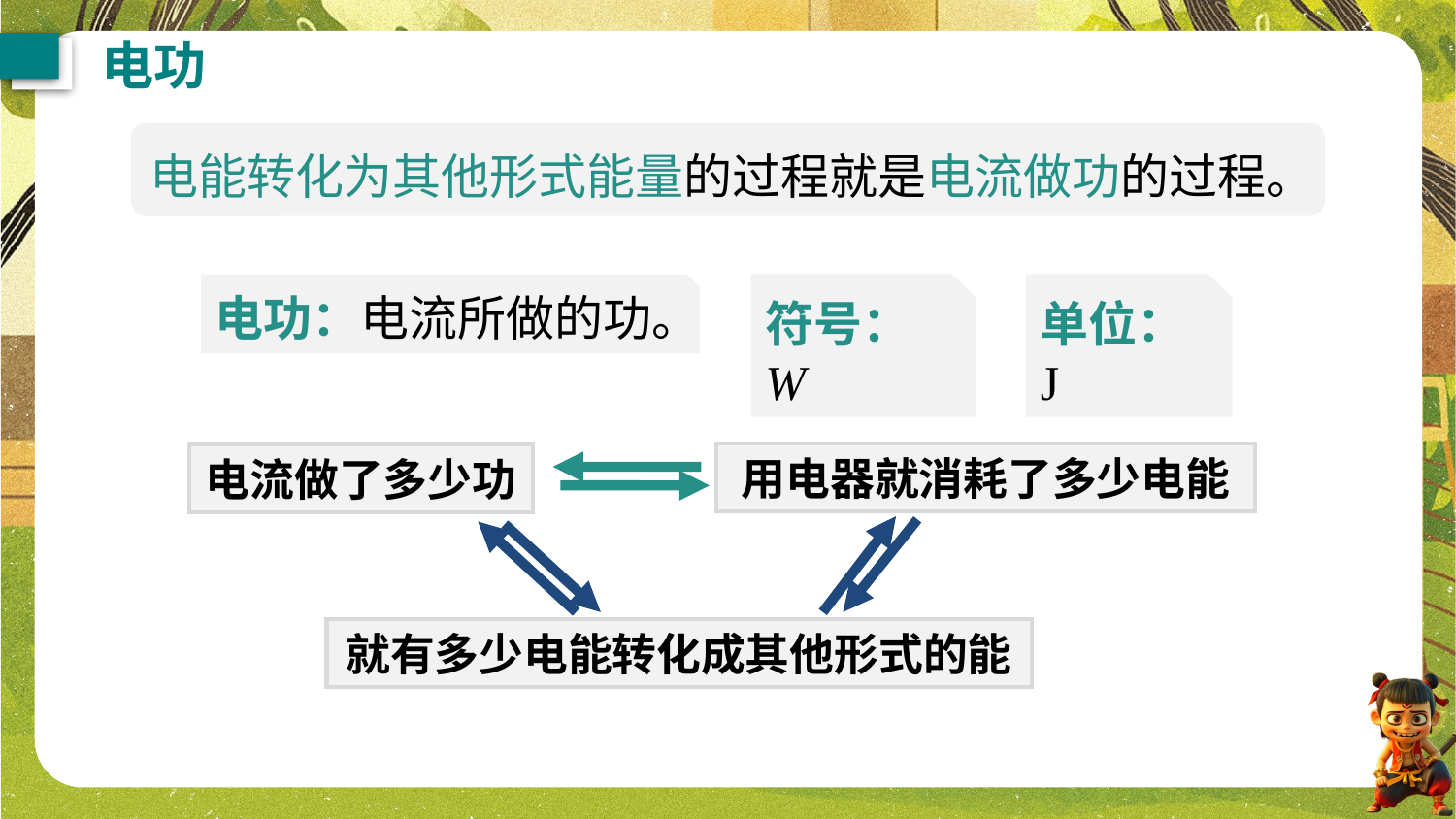

电功

电能转化为其他形式能量的过程就是电流做功的过程。
电功：电流所做的功。
符号：W
单位：J
用电器就消耗了多少电能
电流做了多少功

就有多少电能转化成其他形式的能